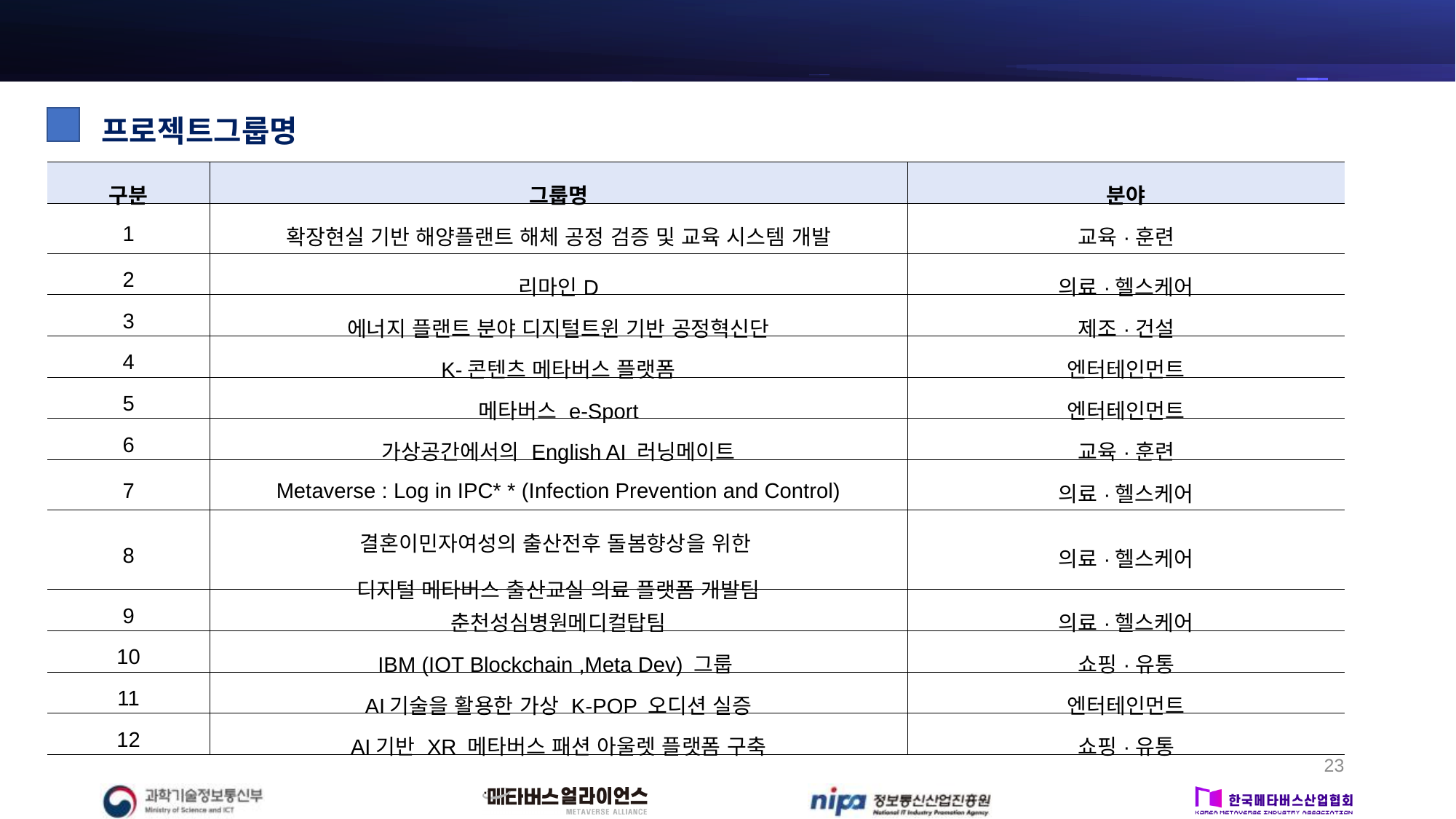

2. 메타버스얼라이언스 프로젝트 그룹 접수현황
프로젝트그룹명

| 구분 | 그룹명 | 분야 |
| --- | --- | --- |
| 1 | 확장현실 기반 해양플랜트 해체 공정 검증 및 교육 시스템 개발 | 교육·훈련 |
| 2 | 리마인D | 의료·헬스케어 |
| 3 | 에너지 플랜트 분야 디지털트윈 기반 공정혁신단 | 제조·건설 |
| 4 | K-콘텐츠 메타버스 플랫폼 | 엔터테인먼트 |
| 5 | 메타버스 e-Sport | 엔터테인먼트 |
| 6 | 가상공간에서의 English AI 러닝메이트 | 교육·훈련 |
| 7 | Metaverse : Log in IPC\* \* (Infection Prevention and Control) | 의료·헬스케어 |
| 8 | 결혼이민자여성의 출산전후 돌봄향상을 위한 디지털 메타버스 출산교실 의료 플랫폼 개발팀 | 의료·헬스케어 |
| 9 | 춘천성심병원메디컬탑팀 | 의료·헬스케어 |
| 10 | IBM (IOT Blockchain ,Meta Dev) 그룹 | 쇼핑·유통 |
| 11 | AI기술을 활용한 가상 K-POP 오디션 실증 | 엔터테인먼트 |
| 12 | AI기반 XR 메타버스 패션 아울렛 플랫폼 구축 | 쇼핑·유통 |
23